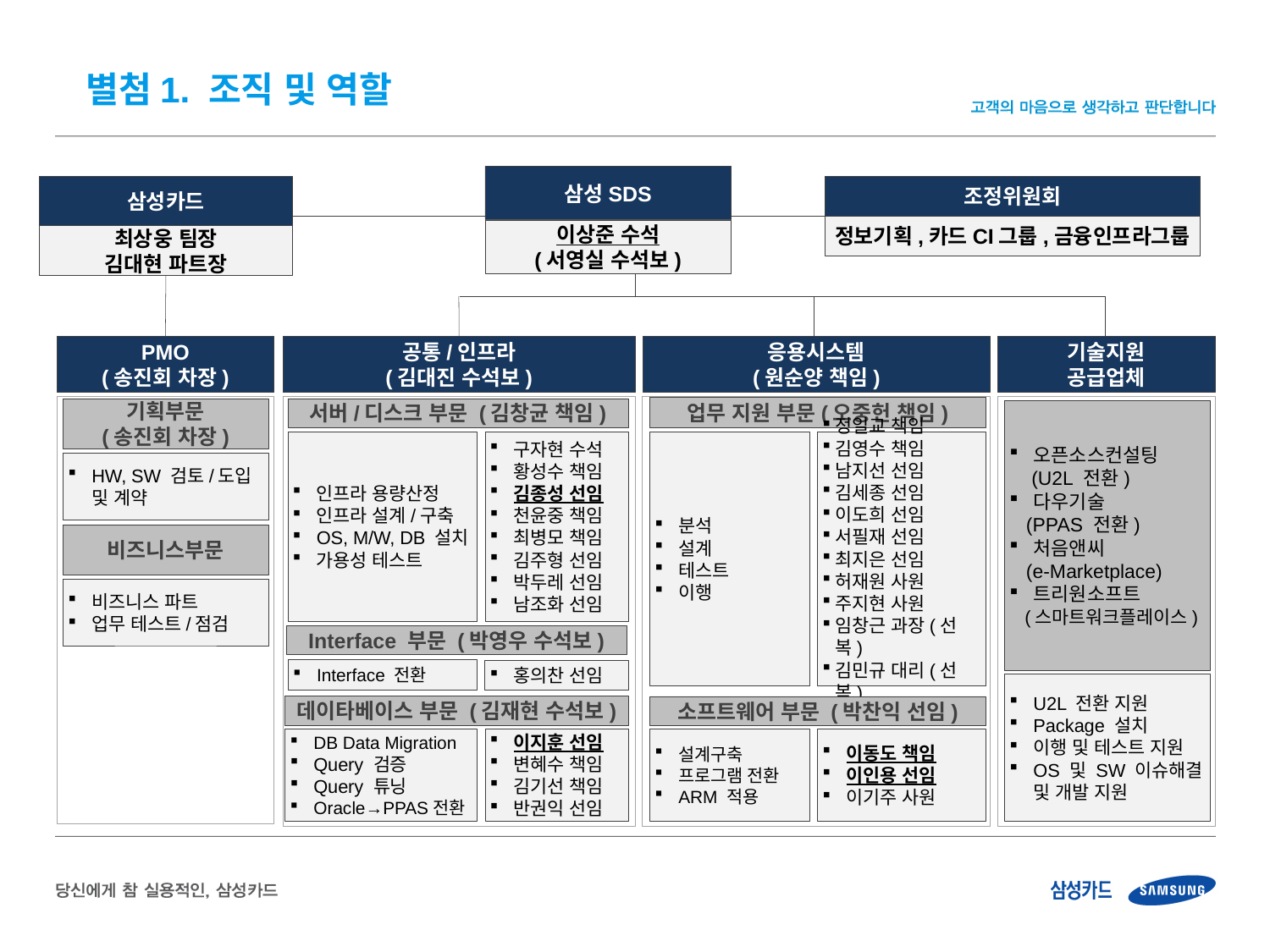

별첨1. 조직 및 역할
삼성SDS
이상준 수석
(서영실 수석보)
삼성카드
최상웅 팀장
김대현 파트장
조정위원회
정보기획,카드CI그룹,금융인프라그룹
PMO
(송진회 차장)
공통/인프라
(김대진 수석보)
응용시스템
(원순양 책임)
기술지원
공급업체

업무 지원 부문(오중헌 책임)
기획부문
(송진회 차장)
서버/디스크 부문 (김창균 책임)
오픈소스컨설팅
    (U2L 전환)
다우기술
   (PPAS 전환)
처음앤씨
   (e-Marketplace)
트리원소프트
   (스마트워크플레이스)
분석
설계
테스트
이행
인프라 용량산정
인프라 설계/구축
OS, M/W, DB 설치
가용성 테스트
구자현 수석
황성수 책임
김종성 선임
천윤중 책임
최병모 책임
김주형 선임
박두레 선임
남조화 선임
정일교 책임
김영수 책임
남지선 선임
김세종 선임
이도희 선임
서필재 선임
최지은 선임
허재원 사원
주지현 사원
임창근 과장(선복)
김민규 대리(선복)
HW, SW 검토/도입 및 계약
비즈니스부문
비즈니스 파트
업무 테스트/점검
Interface 부문 (박영우 수석보)
Interface 전환
홍의찬 선임
U2L 전환 지원
Package 설치
이행 및 테스트 지원
OS 및 SW 이슈해결 및 개발 지원
데이타베이스 부문 (김재현 수석보)
소프트웨어 부문 (박찬익 선임)
DB Data Migration
Query 검증
Query 튜닝
Oracle→PPAS전환
이지훈 선임
변혜수 책임
김기선 책임
반권익 선임
설계구축
프로그램 전환
ARM 적용
이동도 책임
이인용 선임
이기주 사원